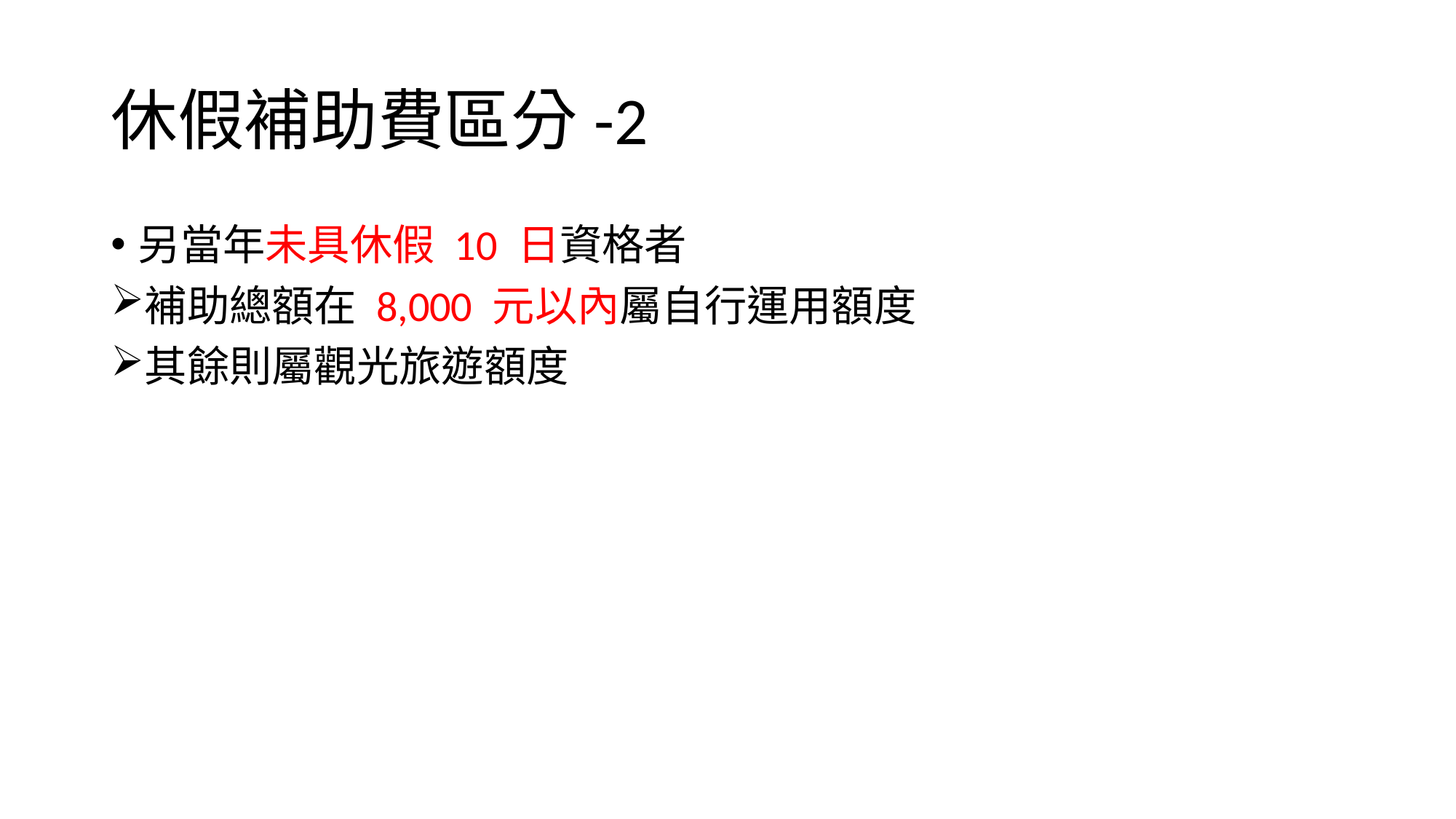

# 休假補助費區分-2
另當年未具休假 10 日資格者
補助總額在 8,000 元以內屬自行運用額度
其餘則屬觀光旅遊額度